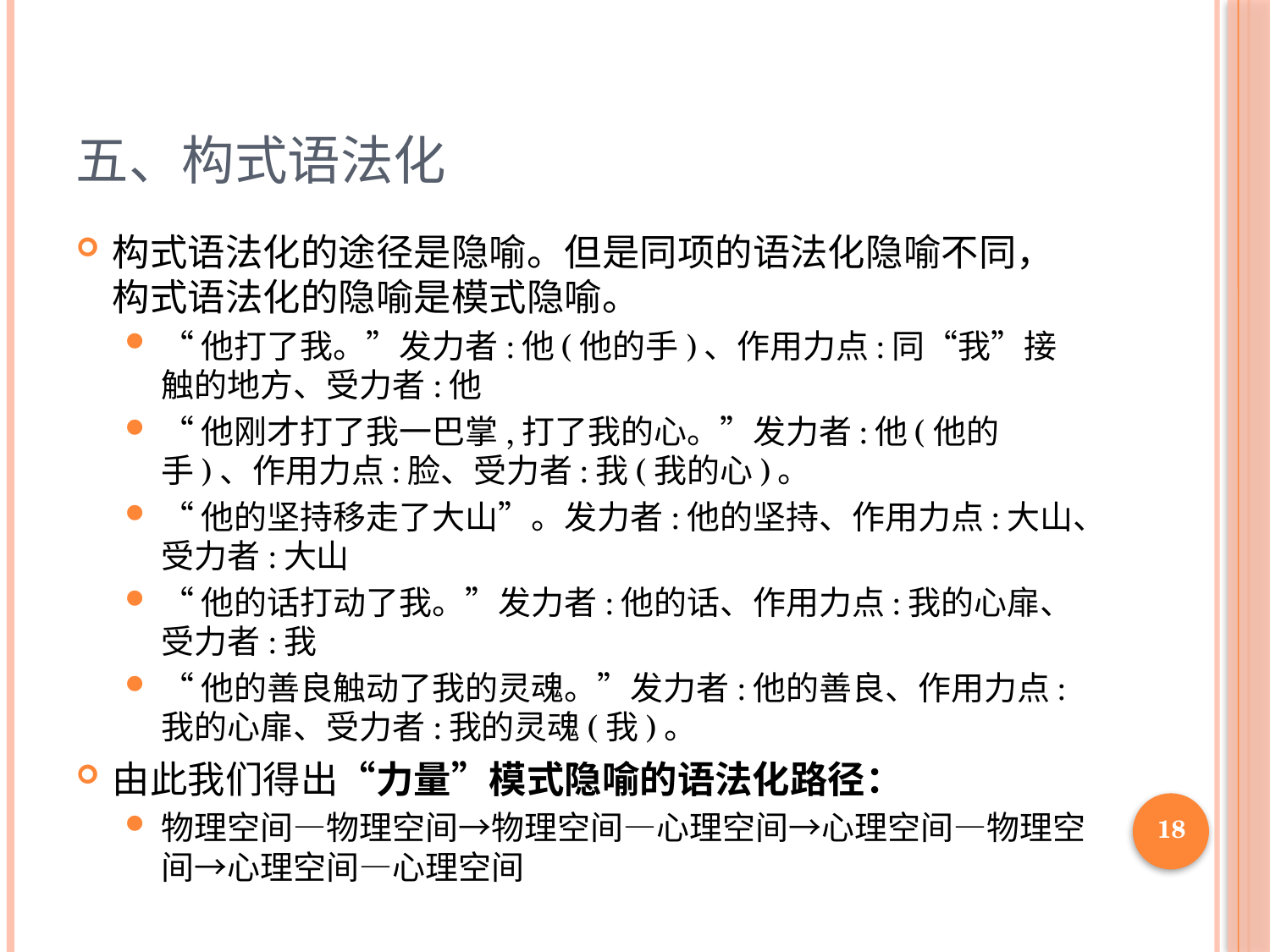

# 五、构式语法化
构式语法化的途径是隐喻。但是同项的语法化隐喻不同，构式语法化的隐喻是模式隐喻。
“他打了我。”发力者:他(他的手)、作用力点:同“我”接触的地方、受力者:他
“他刚才打了我一巴掌,打了我的心。”发力者:他(他的手)、作用力点:脸、受力者:我(我的心)。
“他的坚持移走了大山”。发力者:他的坚持、作用力点:大山、受力者:大山
“他的话打动了我。”发力者:他的话、作用力点:我的心扉、受力者:我
“他的善良触动了我的灵魂。”发力者:他的善良、作用力点:我的心扉、受力者:我的灵魂(我)。
由此我们得出“力量”模式隐喻的语法化路径：
物理空间—物理空间→物理空间—心理空间→心理空间—物理空间→心理空间—心理空间

18